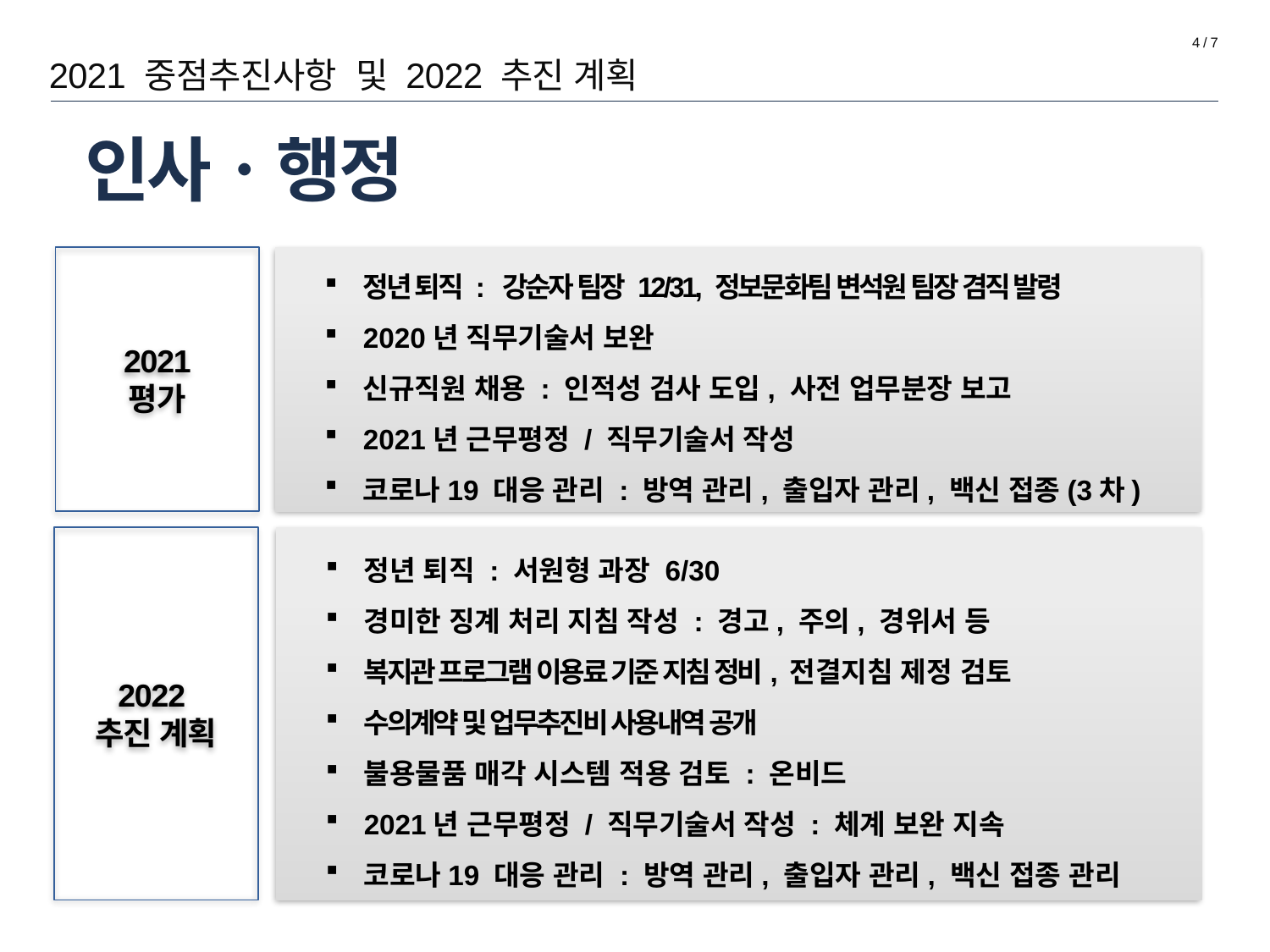

4 / 7
2021 중점추진사항  및 2022 추진 계획
# 인사ㆍ행정
2021
평가
정년 퇴직 :  강순자 팀장 12/31, 정보문화팀 변석원 팀장 겸직 발령
2020년 직무기술서 보완
신규직원 채용 : 인적성 검사 도입, 사전 업무분장 보고
2021년 근무평정 / 직무기술서 작성
코로나19 대응 관리 : 방역 관리, 출입자 관리, 백신 접종(3차)
2022
추진 계획
정년 퇴직 : 서원형 과장 6/30
경미한 징계 처리 지침 작성 : 경고, 주의, 경위서 등
복지관 프로그램 이용료 기준 지침 정비, 전결지침 제정 검토
수의계약 및 업무추진비 사용내역 공개
불용물품 매각 시스템 적용 검토 : 온비드
2021년 근무평정 / 직무기술서 작성 : 체계 보완 지속
코로나19 대응 관리 : 방역 관리, 출입자 관리, 백신 접종 관리